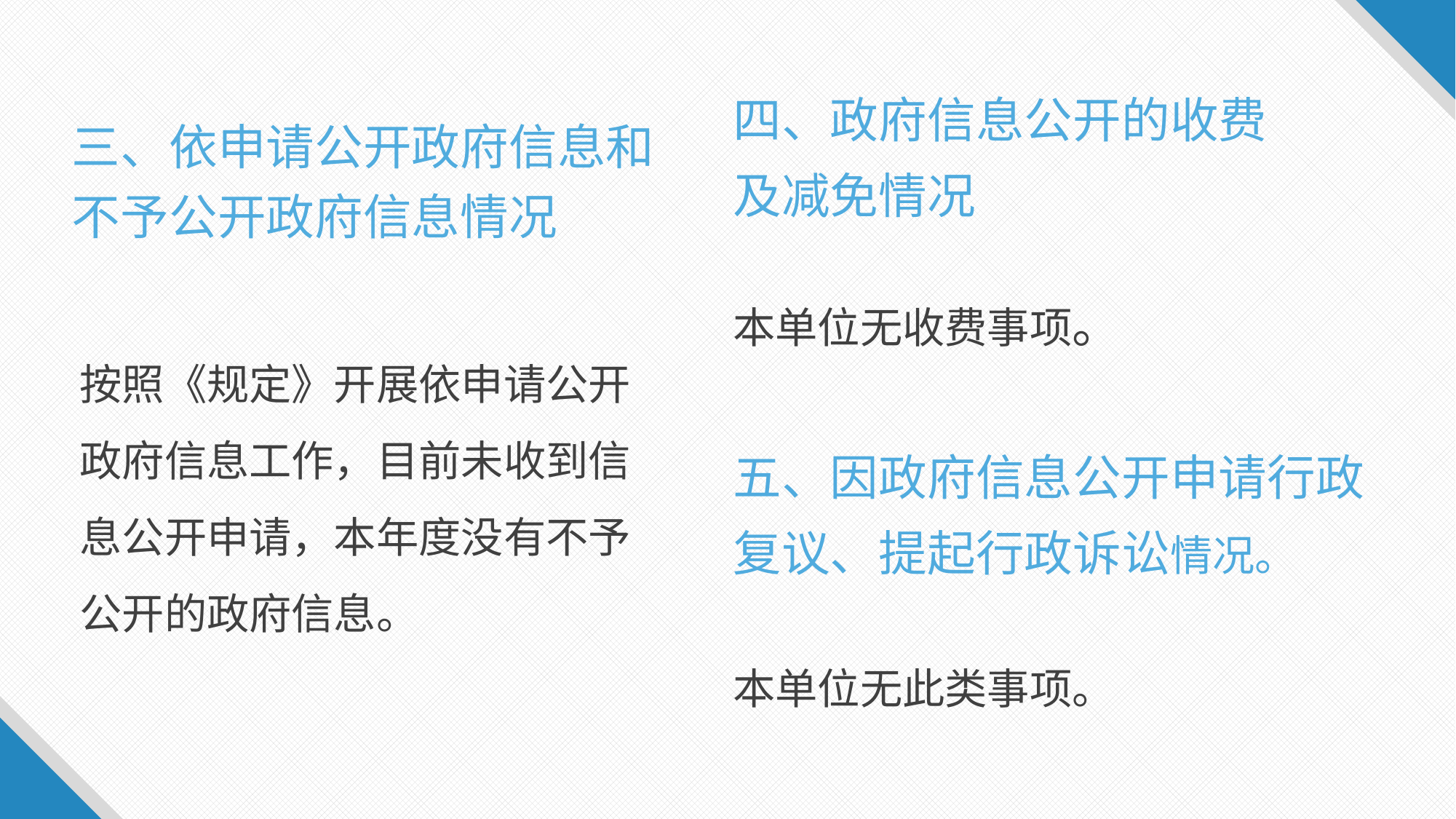

四、政府信息公开的收费及减免情况
三、依申请公开政府信息和不予公开政府信息情况
本单位无收费事项。
按照《规定》开展依申请公开政府信息工作，目前未收到信息公开申请，本年度没有不予公开的政府信息。
五、因政府信息公开申请行政复议、提起行政诉讼情况。
本单位无此类事项。